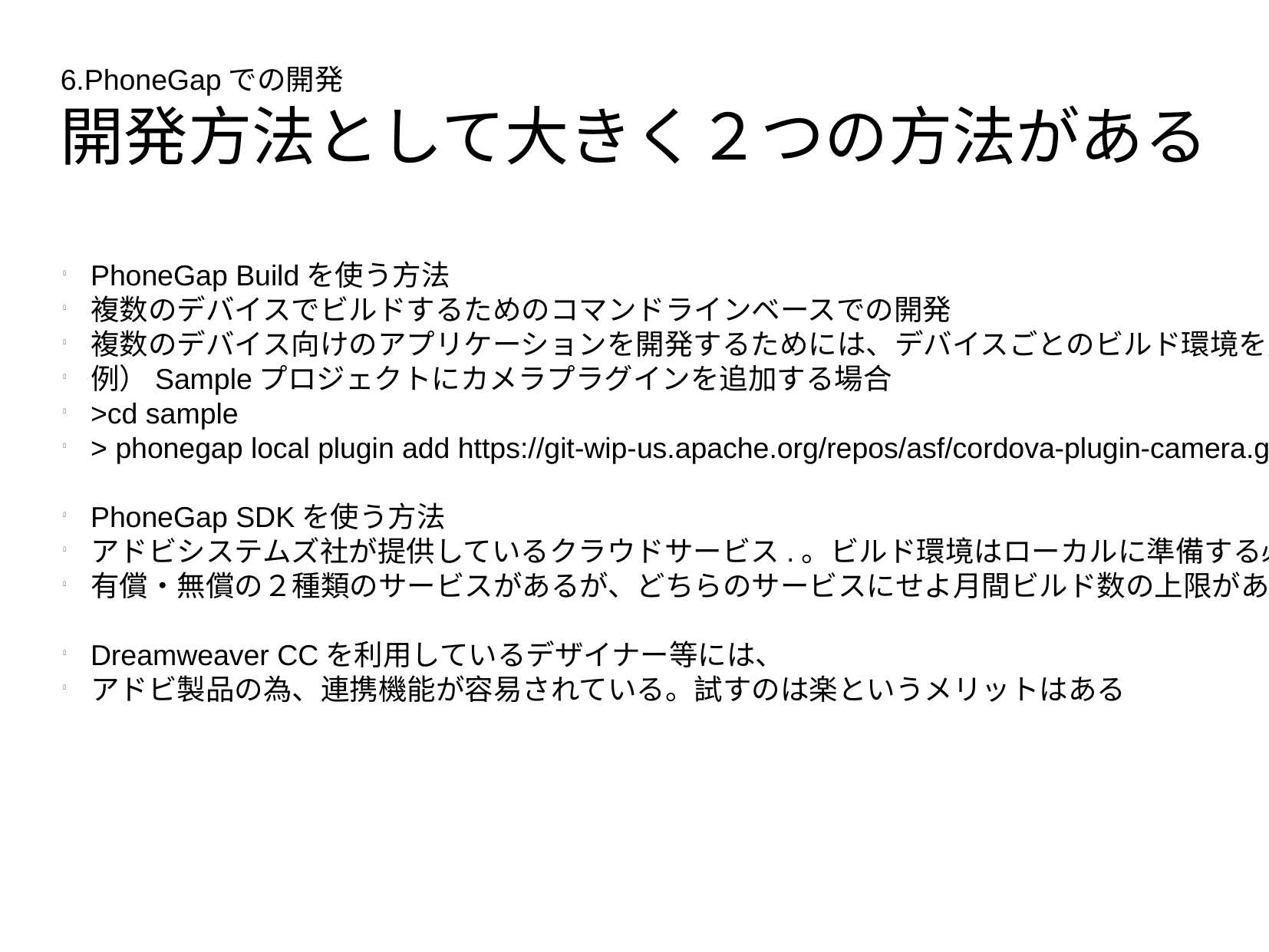

6.PhoneGapでの開発
開発方法として大きく２つの方法がある

PhoneGap Buildを使う方法
複数のデバイスでビルドするためのコマンドラインベースでの開発
複数のデバイス向けのアプリケーションを開発するためには、デバイスごとのビルド環境を用意する必要がある
例）Sampleプロジェクトにカメラプラグインを追加する場合
>cd sample
> phonegap local plugin add https://git-wip-us.apache.org/repos/asf/cordova-plugin-camera.git

PhoneGap SDKを使う方法
アドビシステムズ社が提供しているクラウドサービス.。ビルド環境はローカルに準備する必要がない
有償・無償の２種類のサービスがあるが、どちらのサービスにせよ月間ビルド数の上限がある事がデメリット

Dreamweaver CCを利用しているデザイナー等には、
アドビ製品の為、連携機能が容易されている。試すのは楽というメリットはある